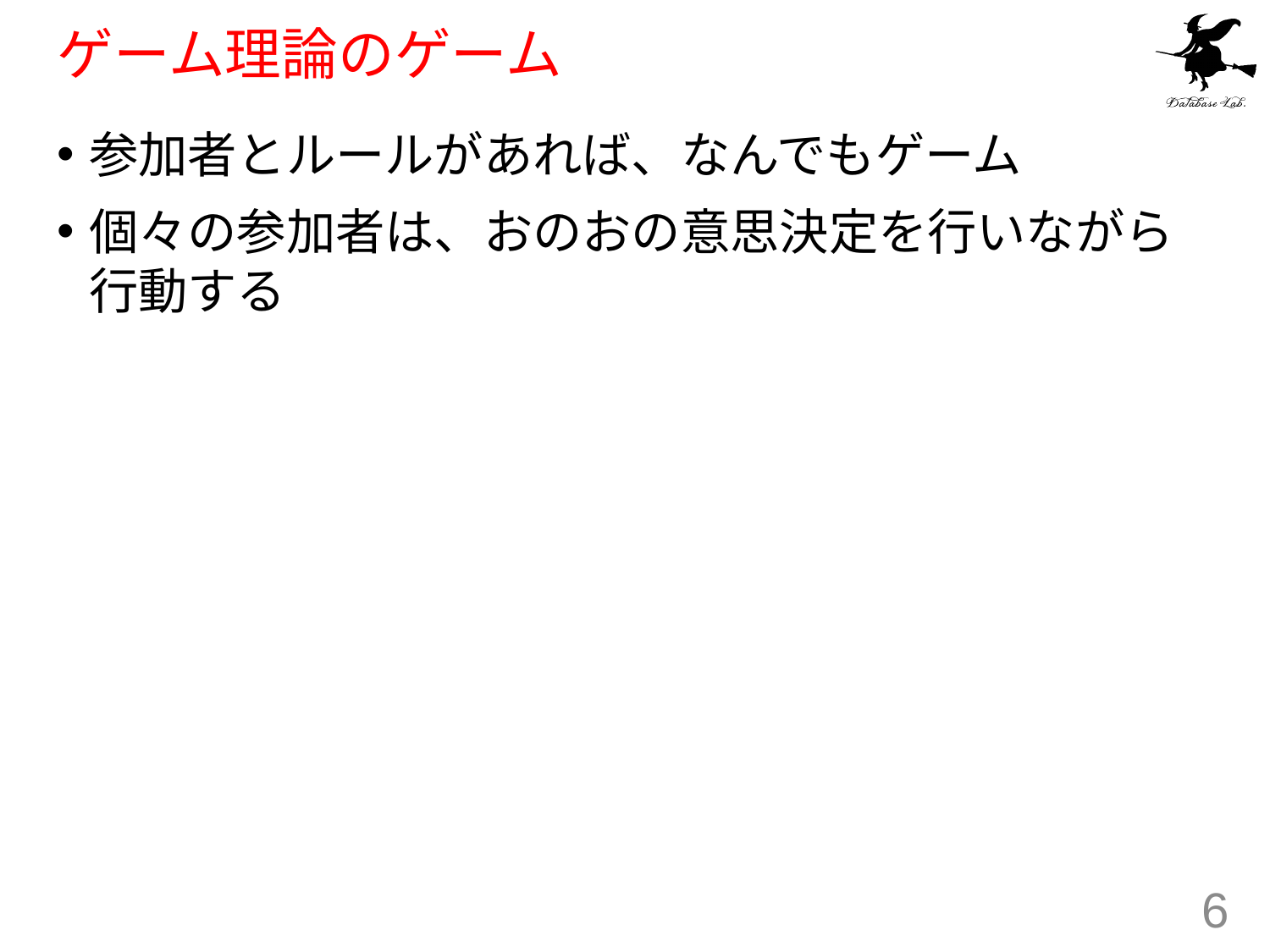

# ゲーム理論のゲーム
参加者とルールがあれば、なんでもゲーム
個々の参加者は、おのおの意思決定を行いながら行動する
6